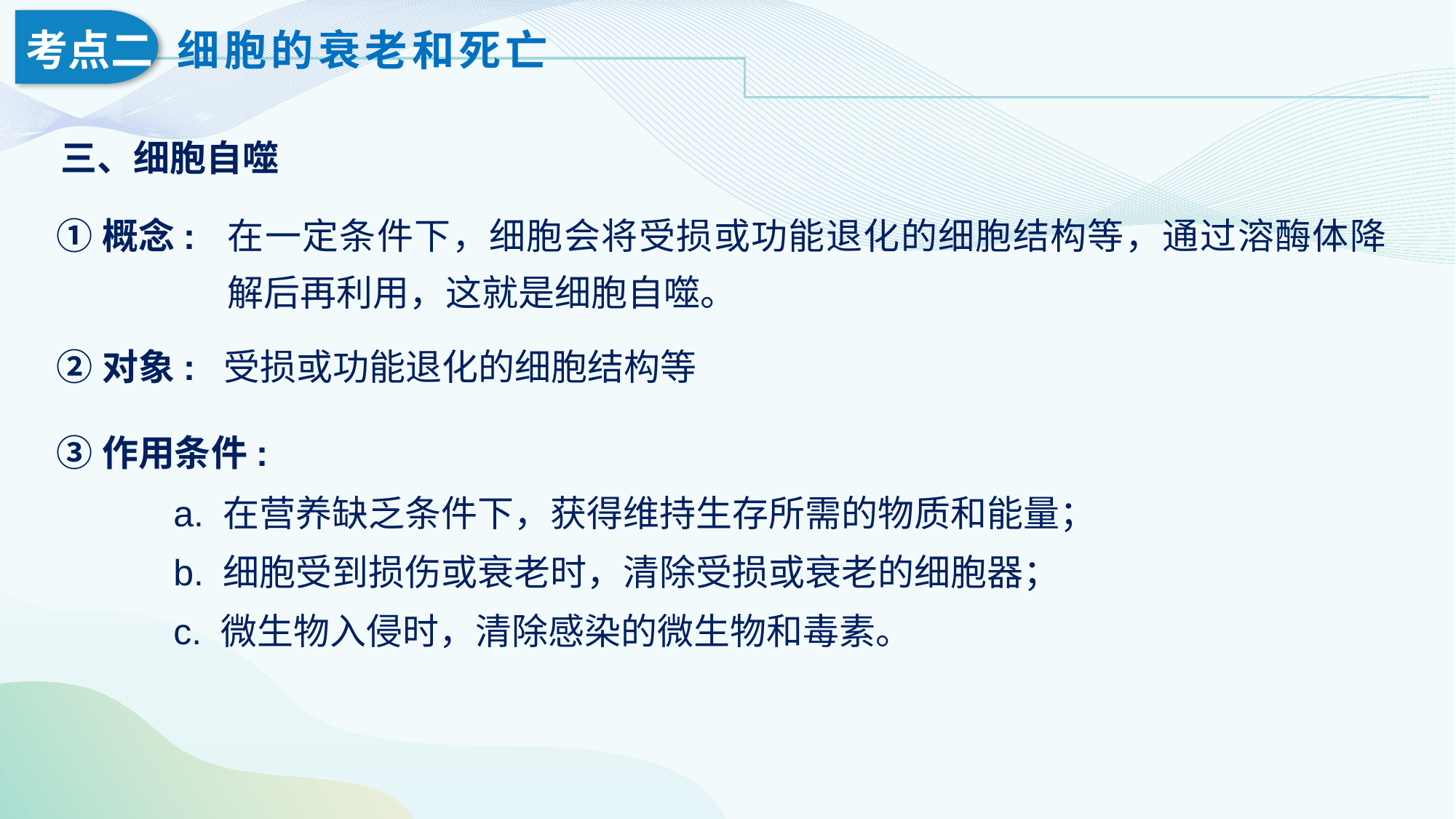

三、细胞自噬
在一定条件下，细胞会将受损或功能退化的细胞结构等，通过溶酶体降解后再利用，这就是细胞自噬。
①概念:
②对象:
受损或功能退化的细胞结构等
③作用条件:
a. 在营养缺乏条件下，获得维持生存所需的物质和能量；
b. 细胞受到损伤或衰老时，清除受损或衰老的细胞器；
c. 微生物入侵时，清除感染的微生物和毒素。